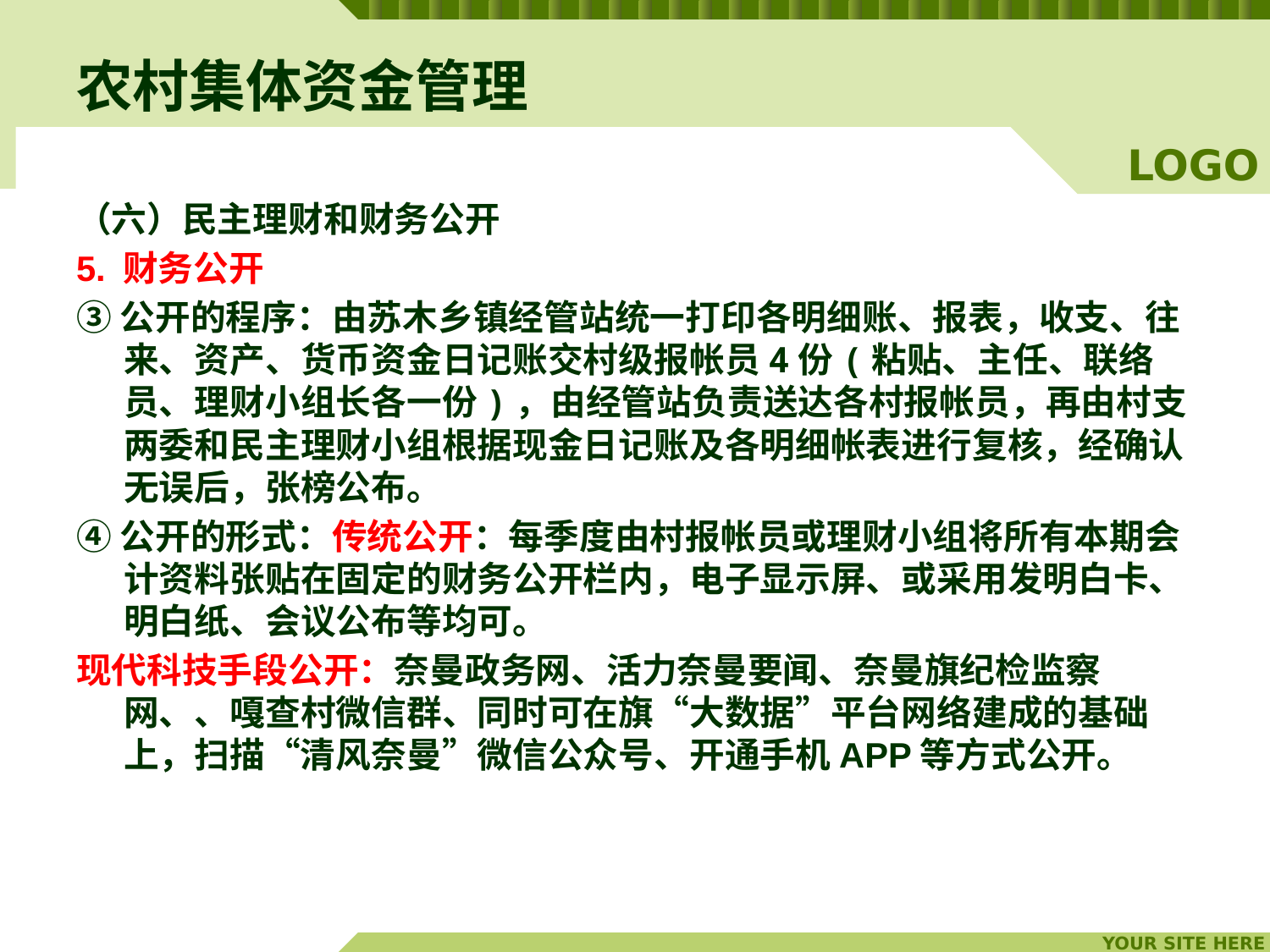

# 农村集体资金管理
（六）民主理财和财务公开
5. 财务公开
③公开的程序：由苏木乡镇经管站统一打印各明细账、报表，收支、往来、资产、货币资金日记账交村级报帐员4份(粘贴、主任、联络员、理财小组长各一份)，由经管站负责送达各村报帐员，再由村支两委和民主理财小组根据现金日记账及各明细帐表进行复核，经确认无误后，张榜公布。
④公开的形式：传统公开：每季度由村报帐员或理财小组将所有本期会计资料张贴在固定的财务公开栏内，电子显示屏、或采用发明白卡、明白纸、会议公布等均可。
现代科技手段公开：奈曼政务网、活力奈曼要闻、奈曼旗纪检监察网、、嘎查村微信群、同时可在旗“大数据”平台网络建成的基础上，扫描“清风奈曼”微信公众号、开通手机APP等方式公开。